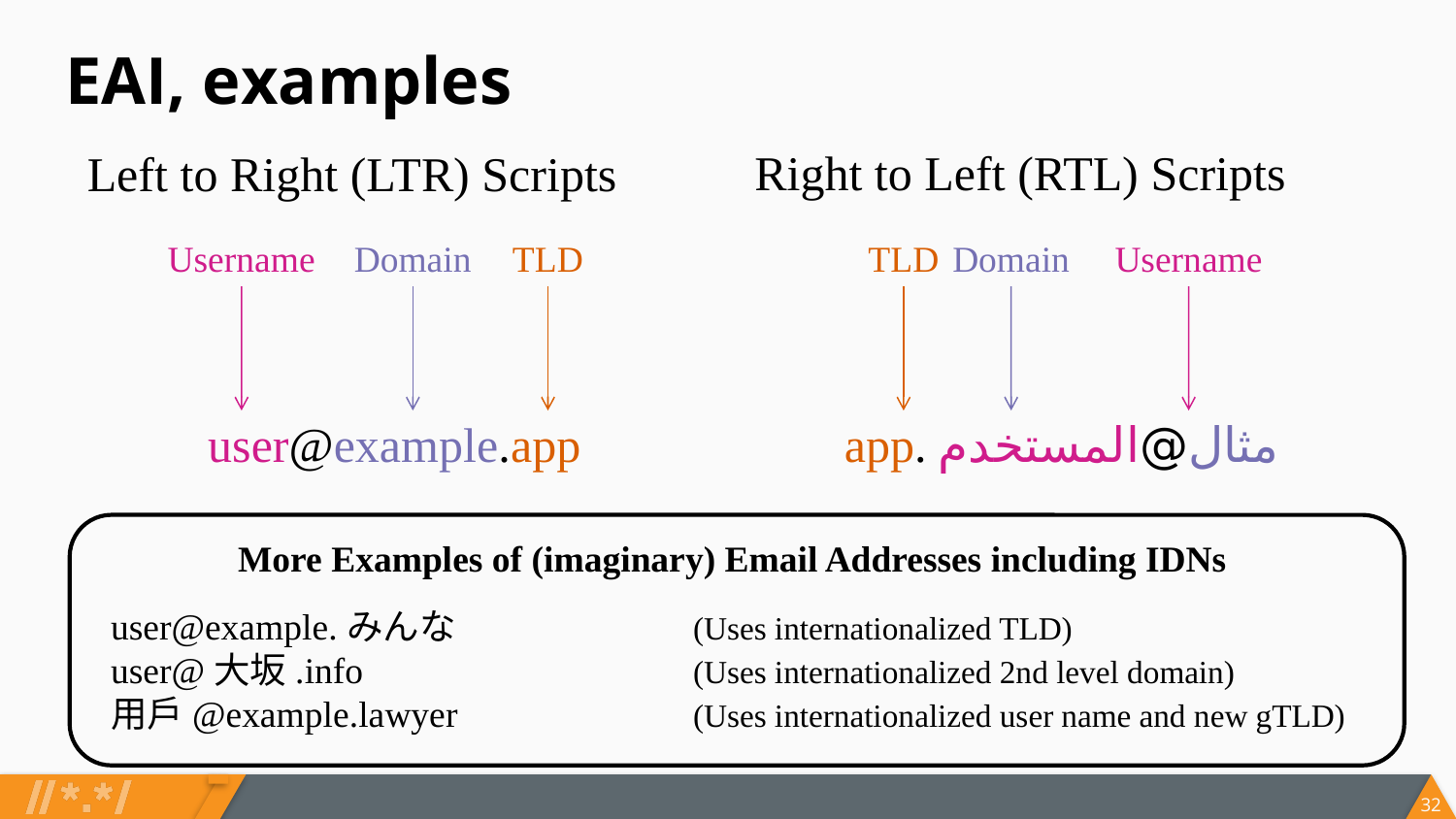

# EAI, examples
Left to Right (LTR) Scripts

user@example.app
Right to Left (RTL) Scripts

app. مثال@المستخدم
Username
Domain
TLD
TLD
Domain
Username

More Examples of (imaginary) Email Addresses including IDNs
user@example.みんな 		(Uses internationalized TLD)
user@大坂.info 			(Uses internationalized 2nd level domain)
用戶@example.lawyer 		(Uses internationalized user name and new gTLD)